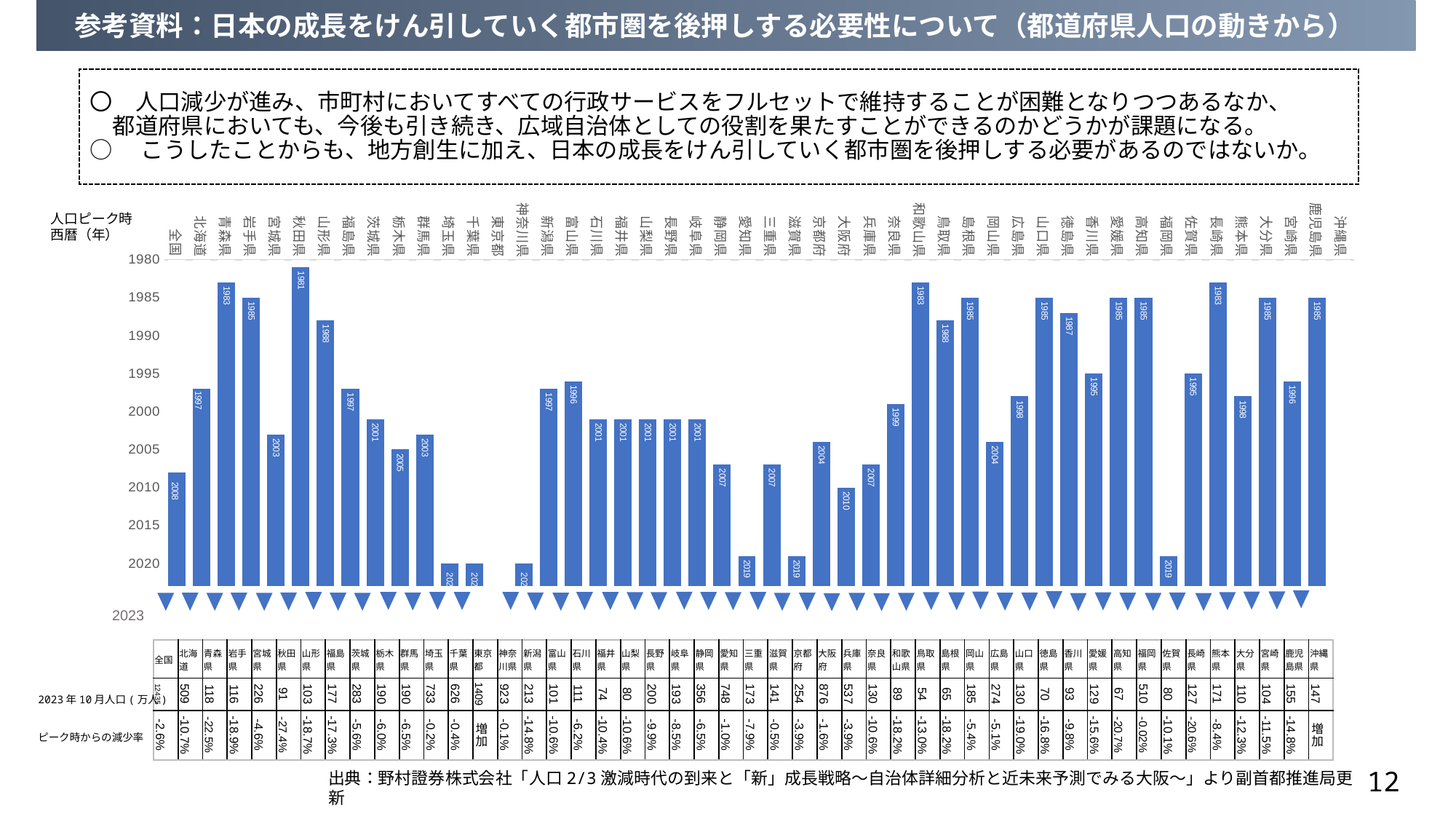

参考資料：日本の成長をけん引していく都市圏を後押しする必要性について（都道府県人口の動きから）
〇　人口減少が進み、市町村においてすべての行政サービスをフルセットで維持することが困難となりつつあるなか、
　都道府県においても、今後も引き続き、広域自治体としての役割を果たすことができるのかどうかが課題になる。
○　こうしたことからも、地方創生に加え、日本の成長をけん引していく都市圏を後押しする必要があるのではないか。

### Chart

| Category | 軸の上限値 | 実際のピーク |
|---|---|---|
| 全国 | 2023.0 | 2008.0 |
| 北海道 | 2023.0 | 1997.0 |
| 青森県 | 2023.0 | 1983.0 |
| 岩手県 | 2023.0 | 1985.0 |
| 宮城県 | 2023.0 | 2003.0 |
| 秋田県 | 2023.0 | 1981.0 |
| 山形県 | 2023.0 | 1988.0 |
| 福島県 | 2023.0 | 1997.0 |
| 茨城県 | 2023.0 | 2001.0 |
| 栃木県 | 2023.0 | 2005.0 |
| 群馬県 | 2023.0 | 2003.0 |
| 埼玉県 | 2023.0 | 2020.0 |
| 千葉県 | 2023.0 | 2020.0 |
| 東京都 | 2023.0 | 2020.0 |
| 神奈川県 | 2023.0 | 2020.0 |
| 新潟県 | 2023.0 | 1997.0 |
| 富山県 | 2023.0 | 1996.0 |
| 石川県 | 2023.0 | 2001.0 |
| 福井県 | 2023.0 | 2001.0 |
| 山梨県 | 2023.0 | 2001.0 |
| 長野県 | 2023.0 | 2001.0 |
| 岐阜県 | 2023.0 | 2001.0 |
| 静岡県 | 2023.0 | 2007.0 |
| 愛知県 | 2023.0 | 2019.0 |
| 三重県 | 2023.0 | 2007.0 |
| 滋賀県 | 2023.0 | 2019.0 |
| 京都府 | 2023.0 | 2004.0 |
| 大阪府 | 2023.0 | 2010.0 |
| 兵庫県 | 2023.0 | 2007.0 |
| 奈良県 | 2023.0 | 1999.0 |
| 和歌山県 | 2023.0 | 1983.0 |
| 鳥取県 | 2023.0 | 1988.0 |
| 島根県 | 2023.0 | 1985.0 |
| 岡山県 | 2023.0 | 2004.0 |
| 広島県 | 2023.0 | 1998.0 |
| 山口県 | 2023.0 | 1985.0 |
| 徳島県 | 2023.0 | 1987.0 |
| 香川県 | 2023.0 | 1995.0 |
| 愛媛県 | 2023.0 | 1985.0 |
| 高知県 | 2023.0 | 1985.0 |
| 福岡県 | 2023.0 | 2019.0 |
| 佐賀県 | 2023.0 | 1995.0 |
| 長崎県 | 2023.0 | 1983.0 |
| 熊本県 | 2023.0 | 1998.0 |
| 大分県 | 2023.0 | 1985.0 |
| 宮崎県 | 2023.0 | 1996.0 |
| 鹿児島県 | 2023.0 | 1985.0 |
| 沖縄県 | 2023.0 | 2023.0 |
人口ピーク時
西暦（年）

2023
| 全国 | 北海道 | 青森県 | 岩手県 | 宮城県 | 秋田県 | 山形県 | 福島県 | 茨城県 | 栃木県 | 群馬県 | 埼玉県 | 千葉県 | 東京都 | 神奈川県 | 新潟県 | 富山県 | 石川県 | 福井県 | 山梨県 | 長野県 | 岐阜県 | 静岡県 | 愛知県 | 三重県 | 滋賀県 | 京都府 | 大阪府 | 兵庫県 | 奈良県 | 和歌山県 | 鳥取県 | 島根県 | 岡山県 | 広島県 | 山口県 | 徳島県 | 香川県 | 愛媛県 | 高知県 | 福岡県 | 佐賀県 | 長崎県 | 熊本県 | 大分県 | 宮崎県 | 鹿児島県 | 沖縄県 |
| --- | --- | --- | --- | --- | --- | --- | --- | --- | --- | --- | --- | --- | --- | --- | --- | --- | --- | --- | --- | --- | --- | --- | --- | --- | --- | --- | --- | --- | --- | --- | --- | --- | --- | --- | --- | --- | --- | --- | --- | --- | --- | --- | --- | --- | --- | --- | --- |
| 12435 | 509 | 118 | 116 | 226 | 91 | 103 | 177 | 283 | 190 | 190 | 733 | 626 | 1409 | 923 | 213 | 101 | 111 | 74 | 80 | 200 | 193 | 356 | 748 | 173 | 141 | 254 | 876 | 537 | 130 | 89 | 54 | 65 | 185 | 274 | 130 | 70 | 93 | 129 | 67 | 510 | 80 | 127 | 171 | 110 | 104 | 155 | 147 |
| -2.6% | -10.7% | -22.5% | -18.9% | -4.6% | -27.4% | -18.7% | -17.3% | -5.6% | -6.0% | -6.5% | -0.2% | -0.4% | 増加 | -0.1% | -14.8% | -10.6% | -6.2% | -10.4% | -10.6% | -9.9% | -8.5% | -6.5% | -1.0% | -7.9% | -0.5% | -3.9% | -1.6% | -3.9% | -10.6% | -18.2% | -13.0% | -18.2% | -5.4% | -5.1% | -19.0% | -16.8% | -9.8% | -15.6% | -20.7% | -0.02% | -10.1% | -20.6% | -8.4% | -12.3% | -11.5% | -14.8% | 増加 |
2023年10月人口(万人)

ピーク時からの減少率
12
出典：野村證券株式会社「人口2/3激減時代の到来と「新」成長戦略～自治体詳細分析と近未来予測でみる大阪～」より副首都推進局更新